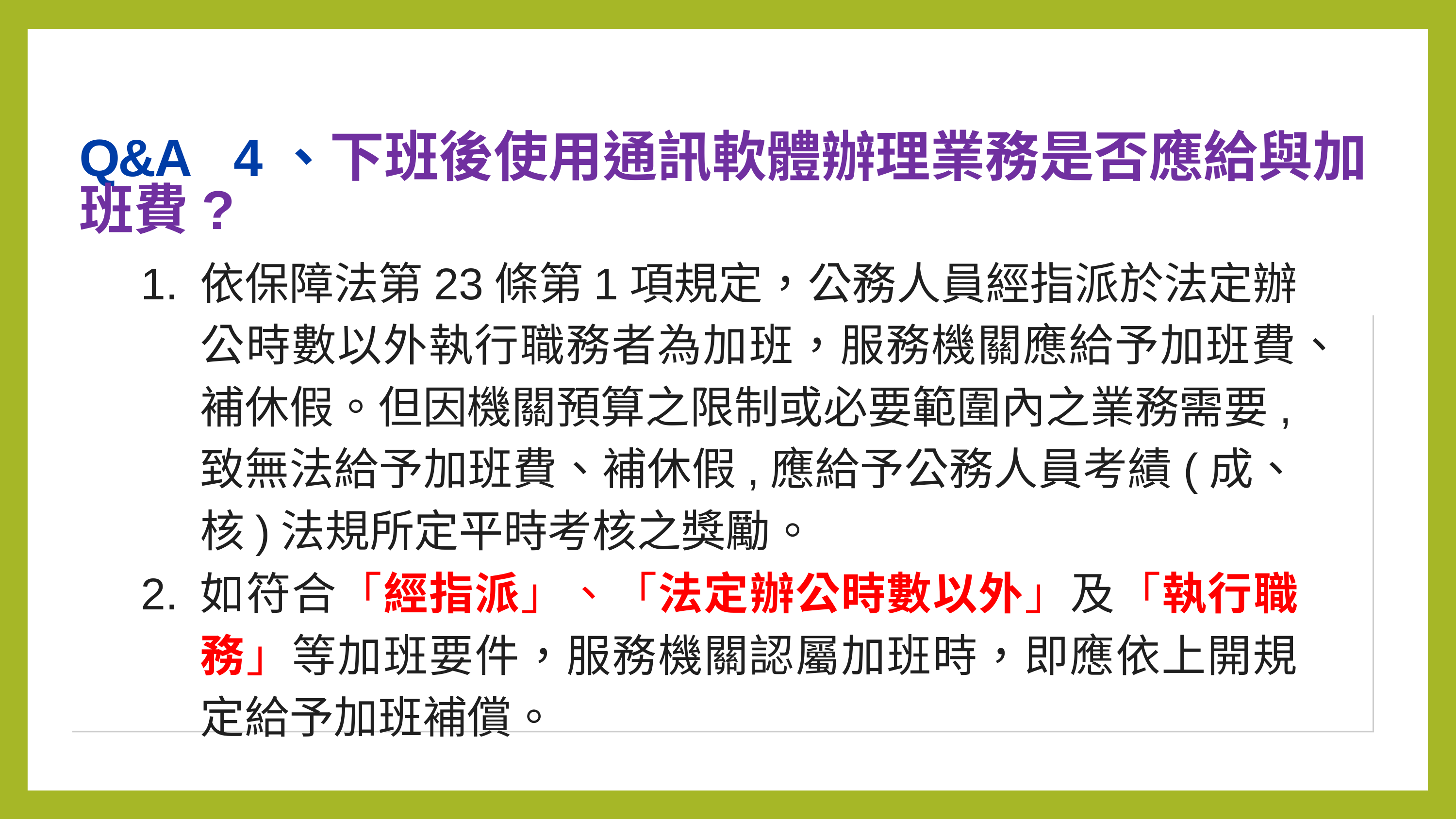

Q&A	4、下班後使用通訊軟體辦理業務是否應給與加班費?
依保障法第23條第1項規定，公務人員經指派於法定辦公時數以外執行職務者為加班，服務機關應給予加班費、補休假。但因機關預算之限制或必要範圍內之業務需要,致無法給予加班費、補休假,應給予公務人員考績(成、核)法規所定平時考核之獎勵。
如符合「經指派」、「法定辦公時數以外」及「執行職務」等加班要件，服務機關認屬加班時，即應依上開規定給予加班補償。